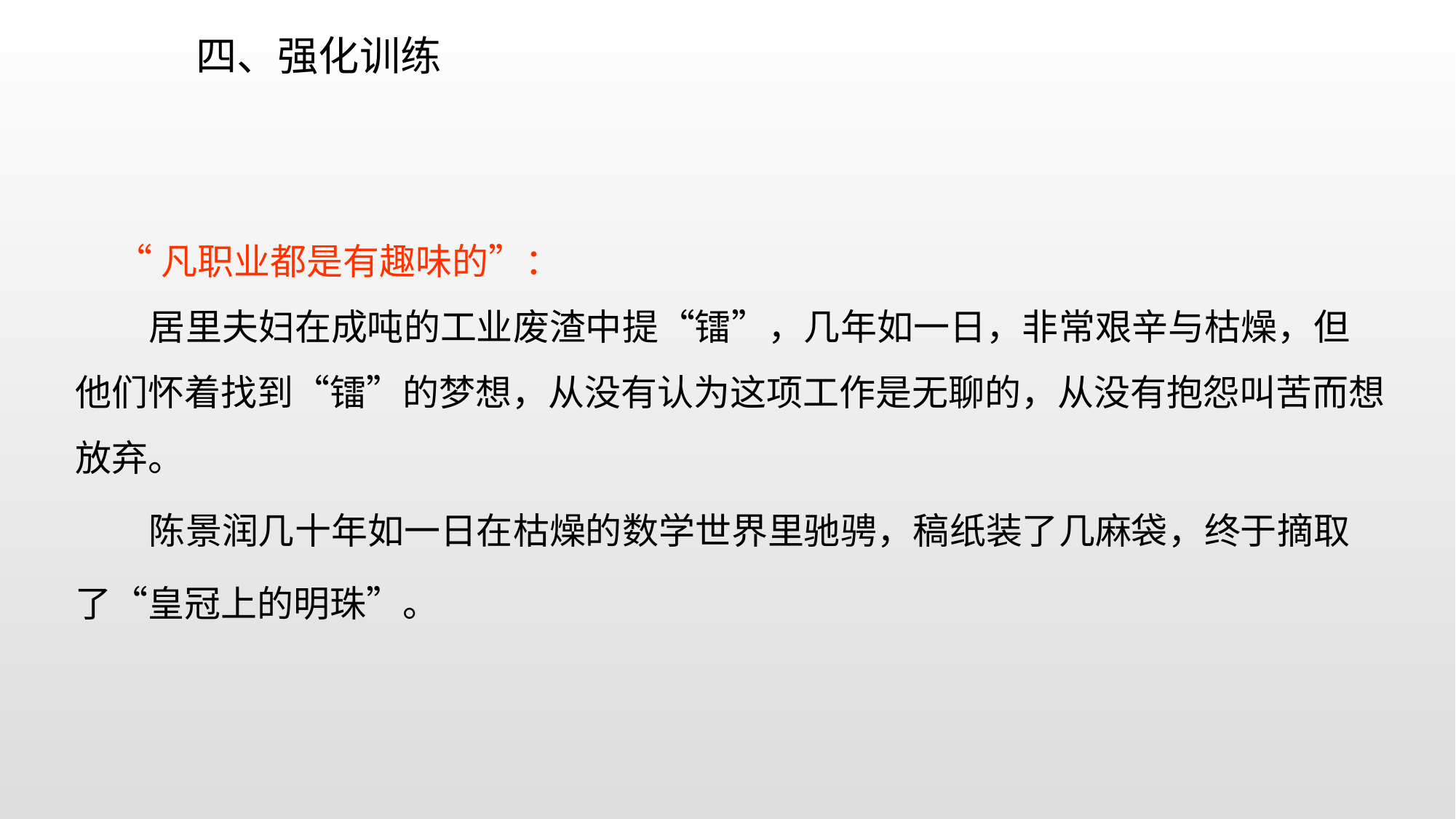

四、强化训练

     “凡职业都是有趣味的”：
        居里夫妇在成吨的工业废渣中提“镭”，几年如一日，非常艰辛与枯燥，但
他们怀着找到“镭”的梦想，从没有认为这项工作是无聊的，从没有抱怨叫苦而想
放弃。
        陈景润几十年如一日在枯燥的数学世界里驰骋，稿纸装了几麻袋，终于摘取
了“皇冠上的明珠”。